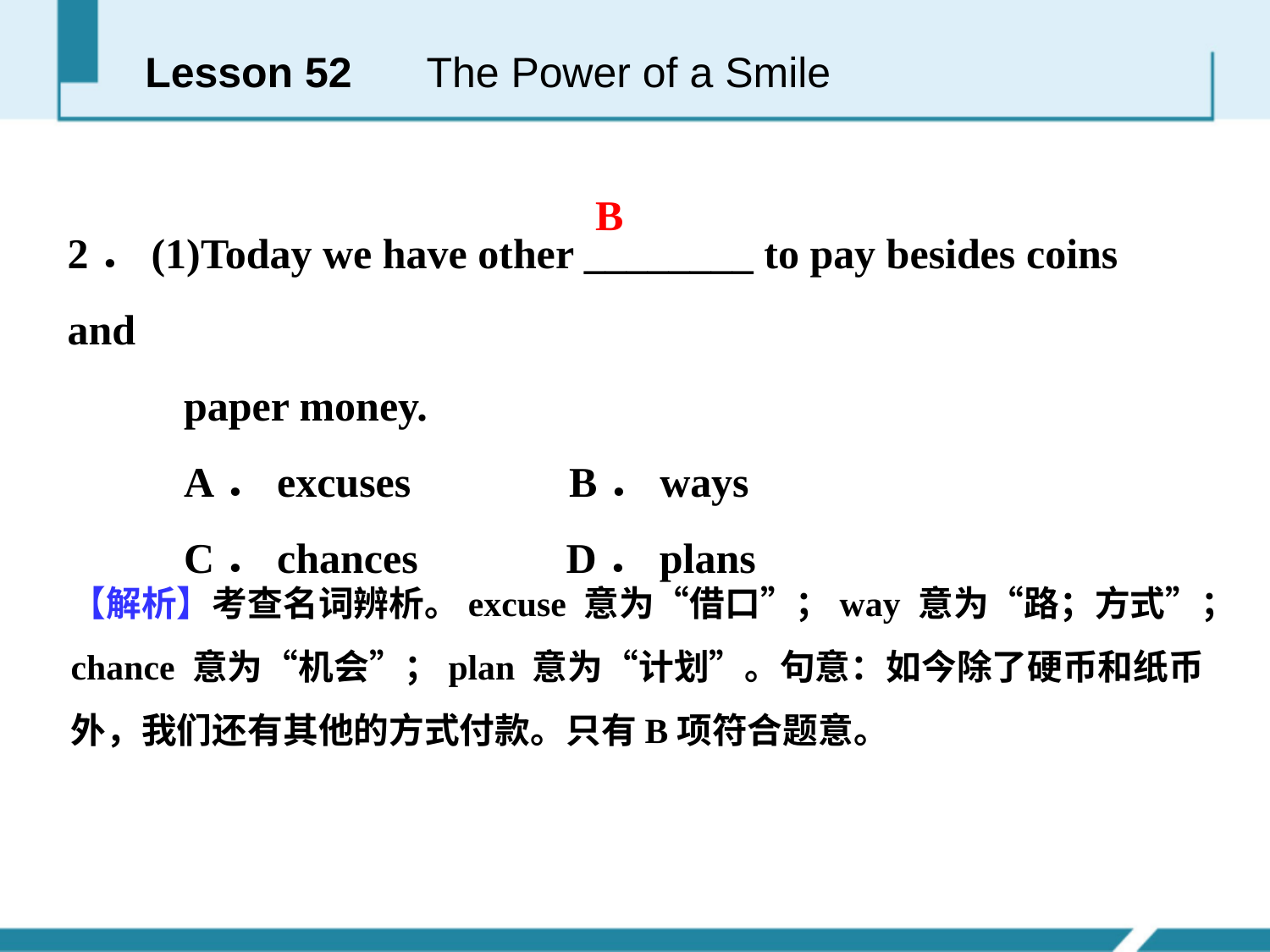

Lesson 52 　The Power of a Smile
B
2．(1)Today we have other ________ to pay besides coins and
           paper money.
           A．excuses　          B．ways
           C．chances              D．plans
【解析】考查名词辨析。excuse 意为“借口”；way 意为“路；方式”；chance 意为“机会”；plan 意为“计划”。句意：如今除了硬币和纸币外，我们还有其他的方式付款。只有B项符合题意。